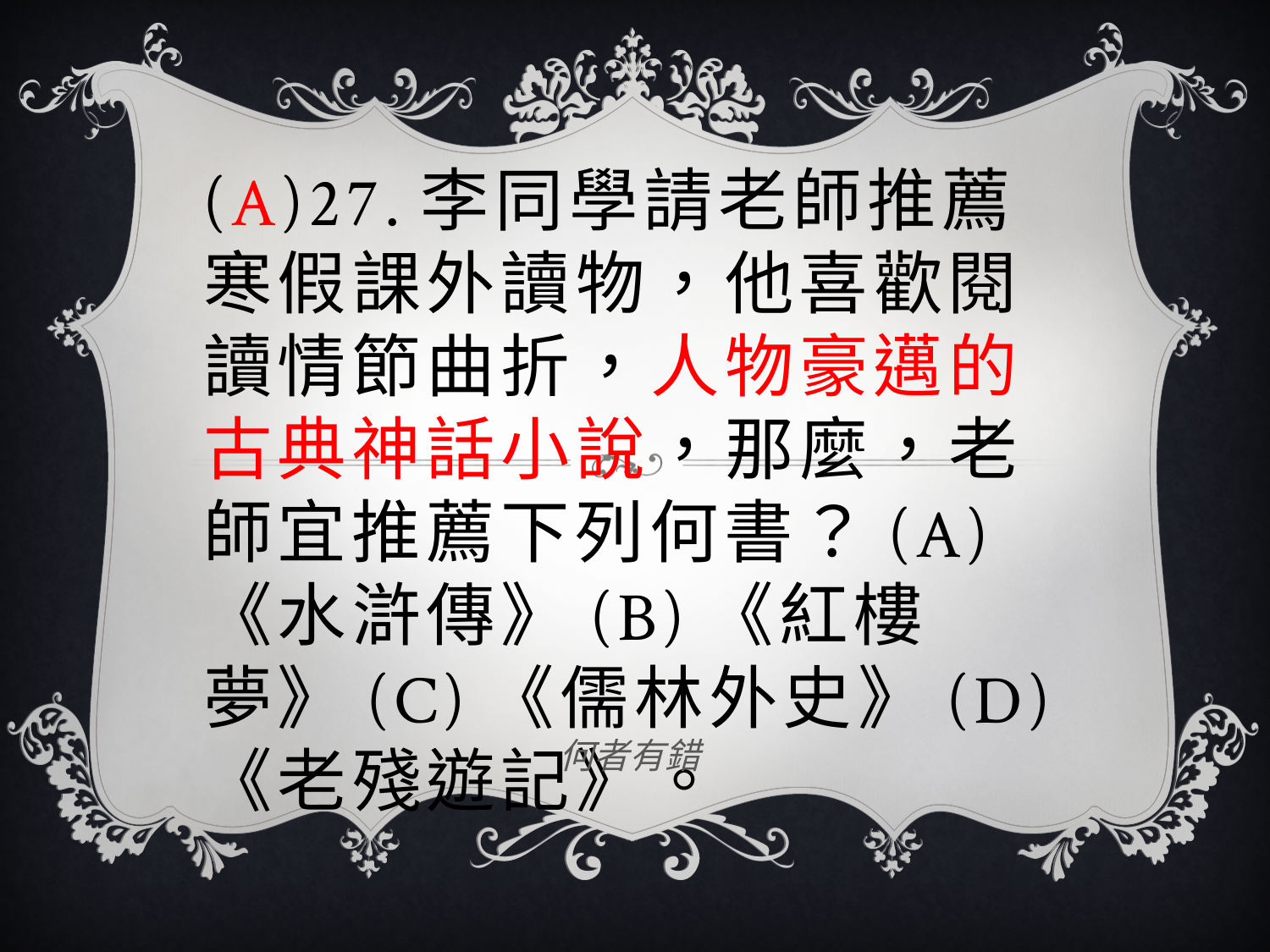

# (A)27.李同學請老師推薦寒假課外讀物，他喜歡閱讀情節曲折，人物豪邁的古典神話小說，那麼，老師宜推薦下列何書？(A)《水滸傳》(B)《紅樓夢》(C)《儒林外史》(D)《老殘遊記》。
何者有錯